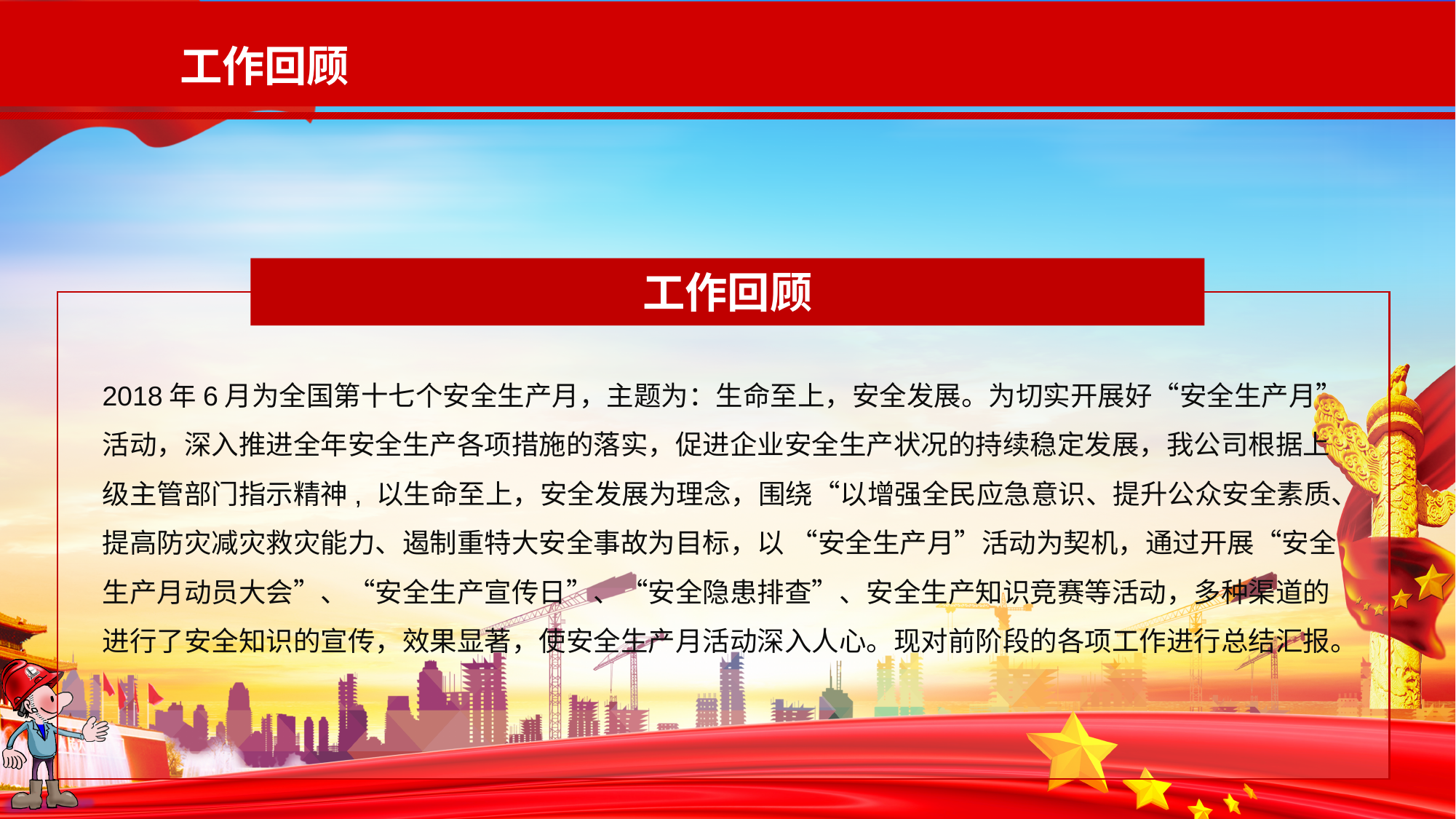

工作回顾

工作回顾

2018年6月为全国第十七个安全生产月，主题为：生命至上，安全发展。为切实开展好“安全生产月”活动，深入推进全年安全生产各项措施的落实，促进企业安全生产状况的持续稳定发展，我公司根据上级主管部门指示精神, 以生命至上，安全发展为理念，围绕“以增强全民应急意识、提升公众安全素质、提高防灾减灾救灾能力、遏制重特大安全事故为目标，以 “安全生产月”活动为契机，通过开展“安全生产月动员大会”、“安全生产宣传日”、“安全隐患排查”、安全生产知识竞赛等活动，多种渠道的进行了安全知识的宣传，效果显著，使安全生产月活动深入人心。现对前阶段的各项工作进行总结汇报。